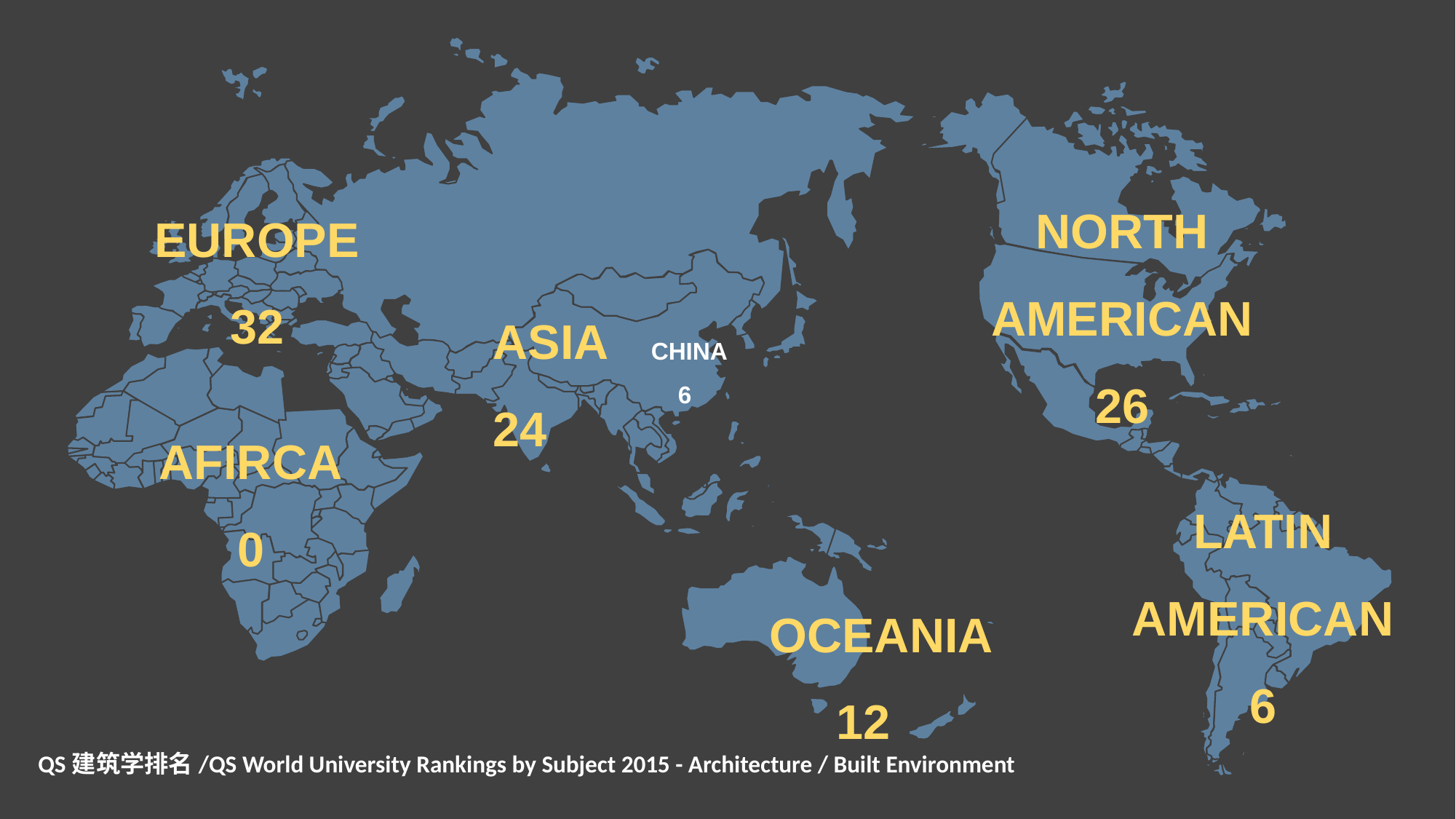

NORTH AMERICAN
26
EUROPE
32
ASIA
24
CHINA
    6
AFIRCA
0
LATIN AMERICAN
6
OCEANIA
     12
QS建筑学排名/QS World University Rankings by Subject 2015 - Architecture / Built Environment